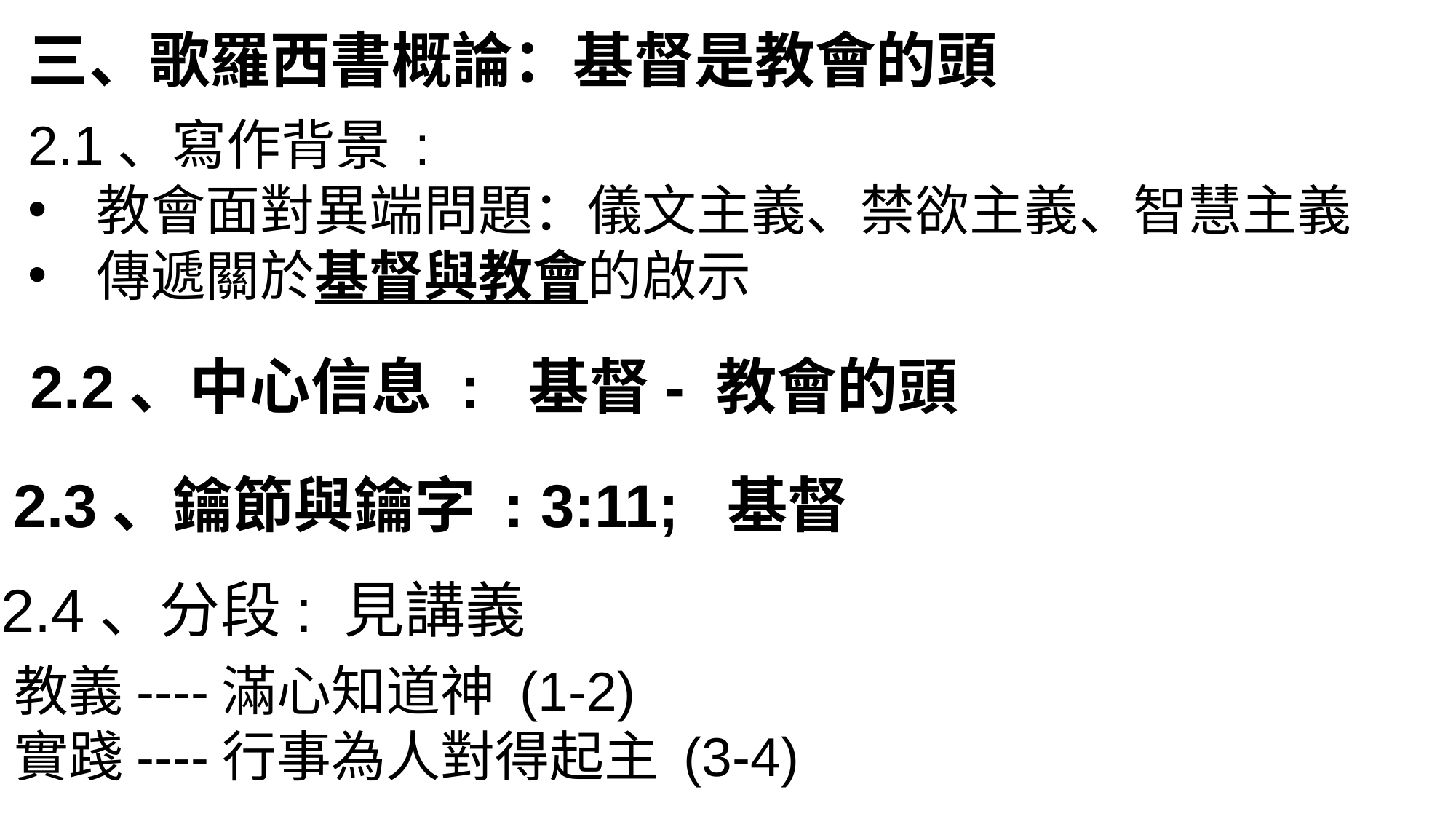

三、歌羅西書概論：基督是教會的頭
2.1、寫作背景 :
教會面對異端問題：儀文主義、禁欲主義、智慧主義
傳遞關於基督與教會的啟示
2.2、中心信息 :  基督- 教會的頭
2.3、鑰節與鑰字 : 3:11;  基督
2.4、分段: 見講義
教義----滿心知道神 (1-2)
實踐----行事為人對得起主 (3-4)